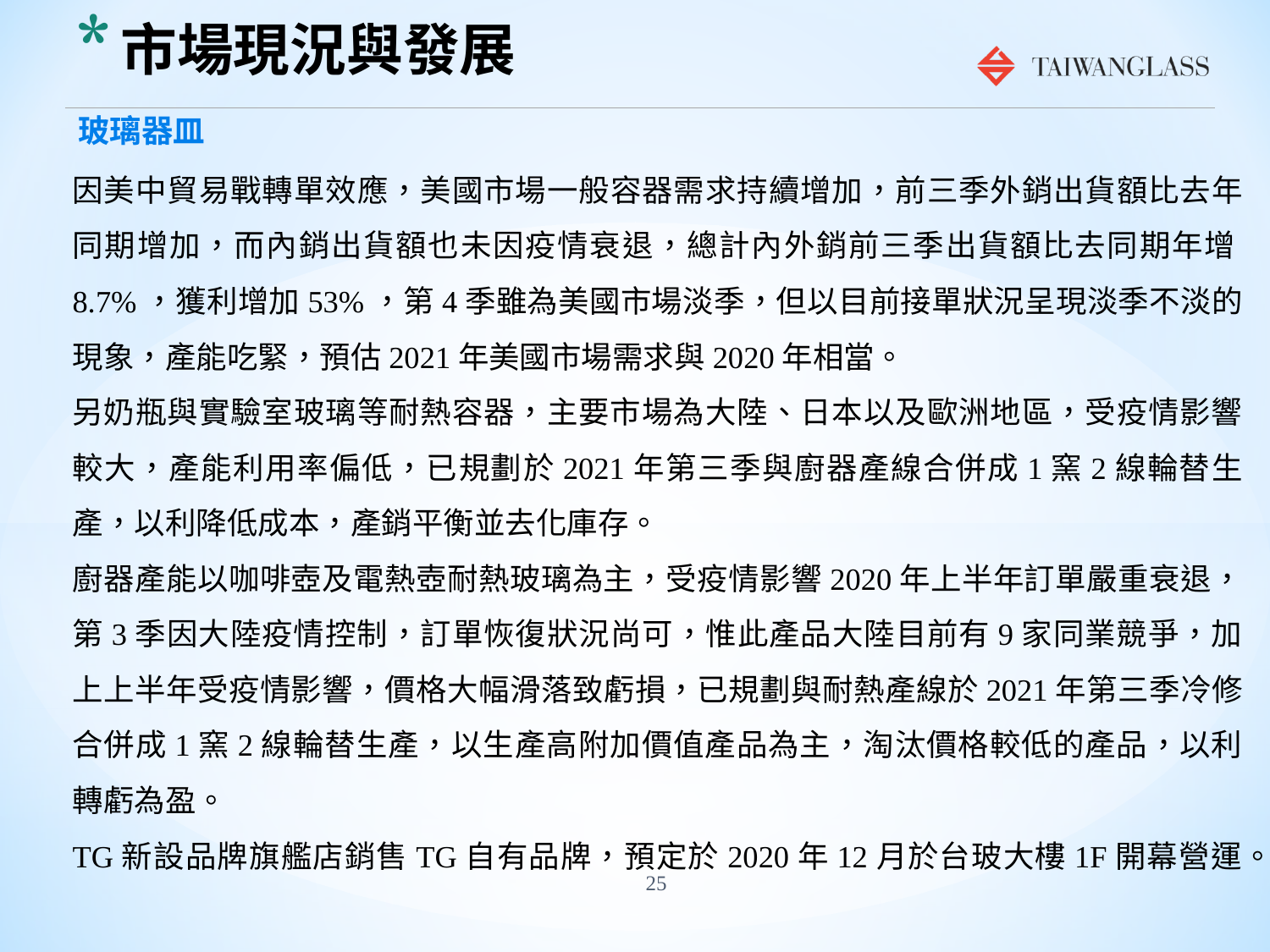

# 市場現況與發展
玻璃器皿
因美中貿易戰轉單效應，美國市場一般容器需求持續增加，前三季外銷出貨額比去年同期增加，而內銷出貨額也未因疫情衰退，總計內外銷前三季出貨額比去同期年增8.7%，獲利增加53%，第4季雖為美國市場淡季，但以目前接單狀況呈現淡季不淡的現象，產能吃緊，預估2021年美國市場需求與2020年相當。
另奶瓶與實驗室玻璃等耐熱容器，主要市場為大陸、日本以及歐洲地區，受疫情影響較大，產能利用率偏低，已規劃於2021年第三季與廚器產線合併成1窯2線輪替生產，以利降低成本，產銷平衡並去化庫存。
廚器產能以咖啡壺及電熱壺耐熱玻璃為主，受疫情影響2020年上半年訂單嚴重衰退，第3季因大陸疫情控制，訂單恢復狀況尚可，惟此產品大陸目前有9家同業競爭，加上上半年受疫情影響，價格大幅滑落致虧損，已規劃與耐熱產線於2021年第三季冷修合併成1窯2線輪替生產，以生產高附加價值產品為主，淘汰價格較低的產品，以利轉虧為盈。
TG新設品牌旗艦店銷售TG自有品牌，預定於2020年12月於台玻大樓1F開幕營運。
25